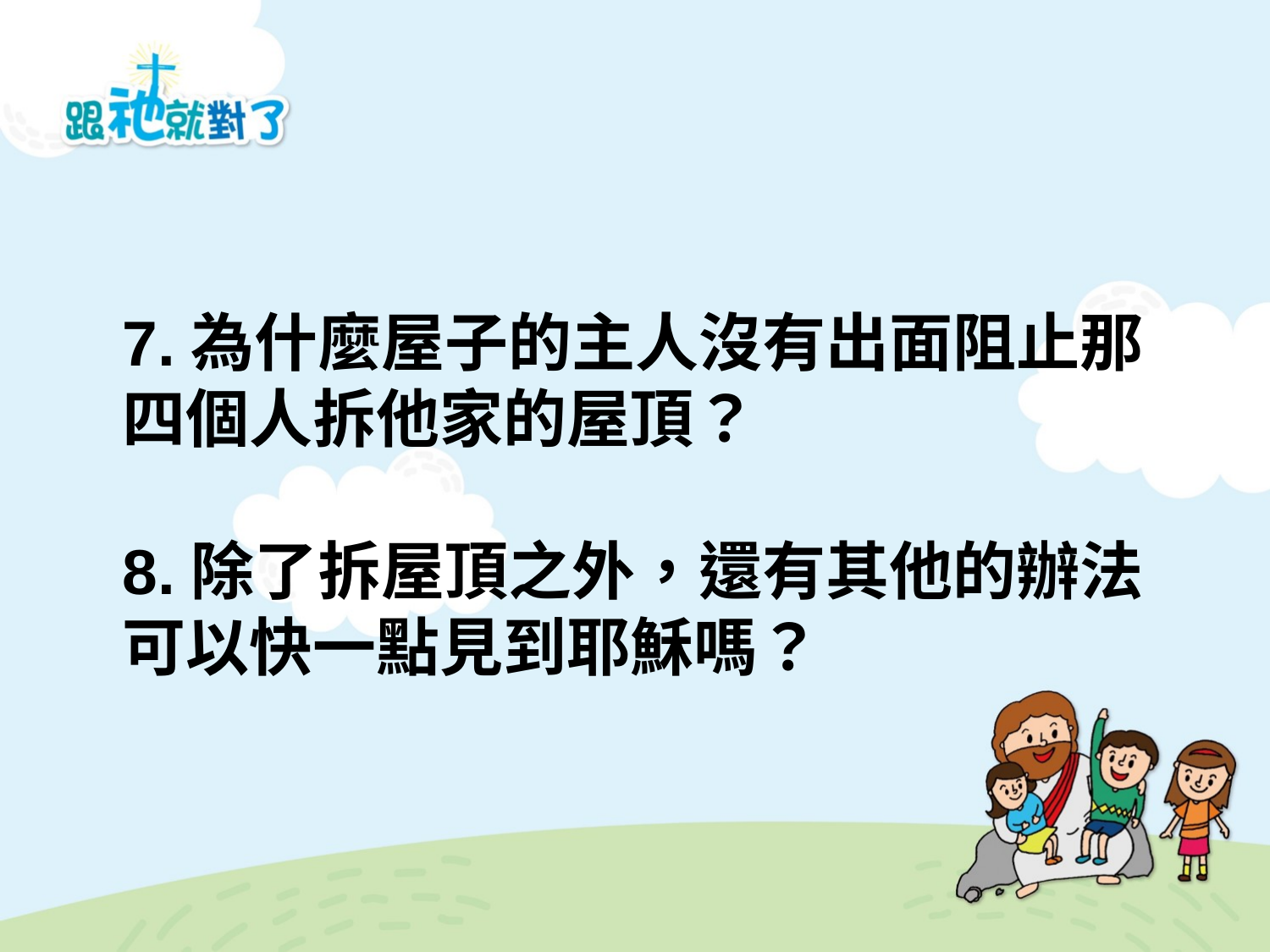

7.為什麼屋子的主人沒有出面阻止那四個人拆他家的屋頂？

8.除了拆屋頂之外，還有其他的辦法可以快一點見到耶穌嗎？